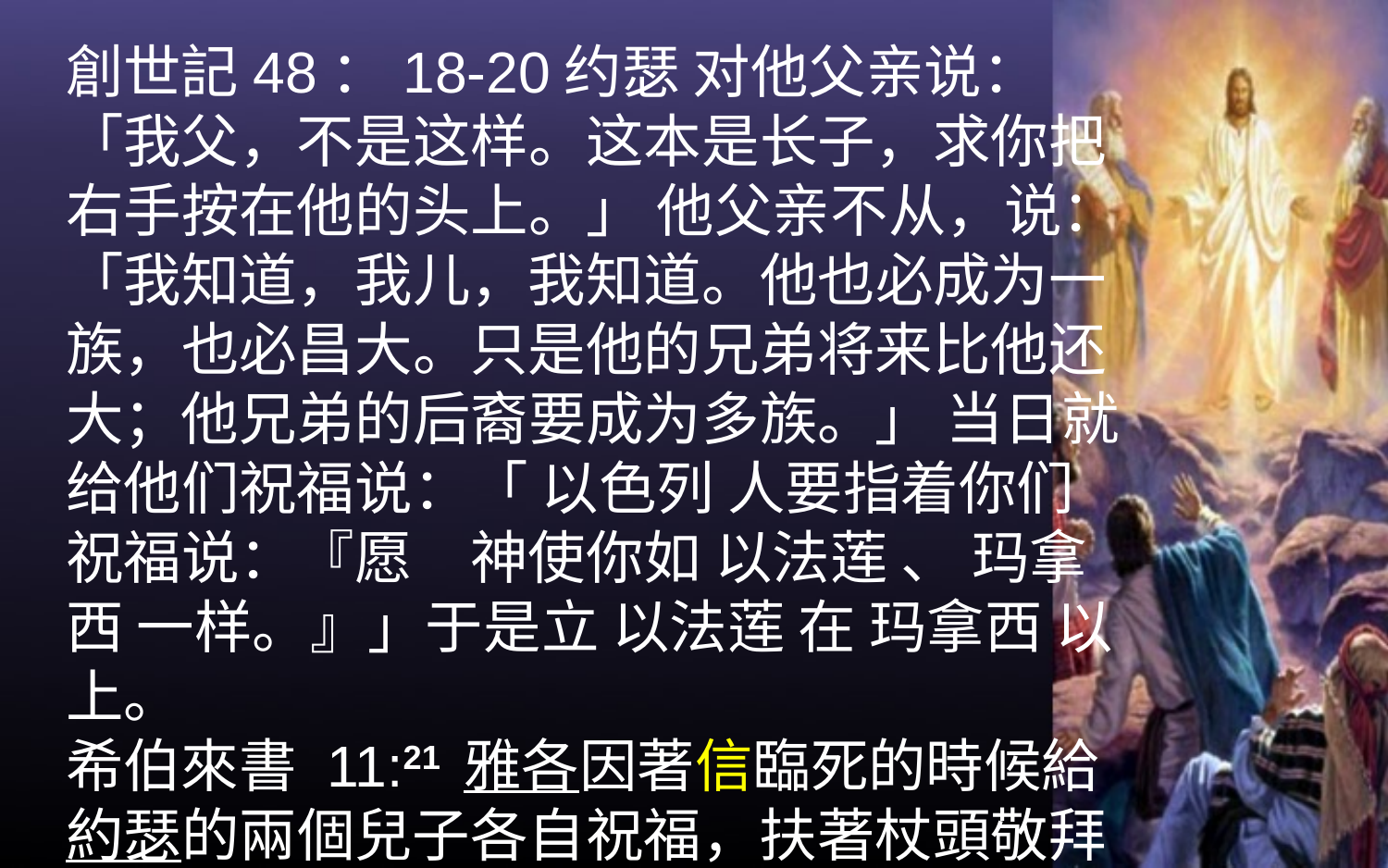

創世記48：18-20约瑟 对他父亲说：「我父，不是这样。这本是长子，求你把右手按在他的头上。」 他父亲不从，说：「我知道，我儿，我知道。他也必成为一族，也必昌大。只是他的兄弟将来比他还大；他兄弟的后裔要成为多族。」 当日就给他们祝福说：「 以色列 人要指着你们祝福说：『愿　神使你如 以法莲 、 玛拿西 一样。』」于是立 以法莲 在 玛拿西 以上。
希伯來書 11:21 雅各因著信臨死的時候給約瑟的兩個兒子各自祝福，扶著杖頭敬拜神。